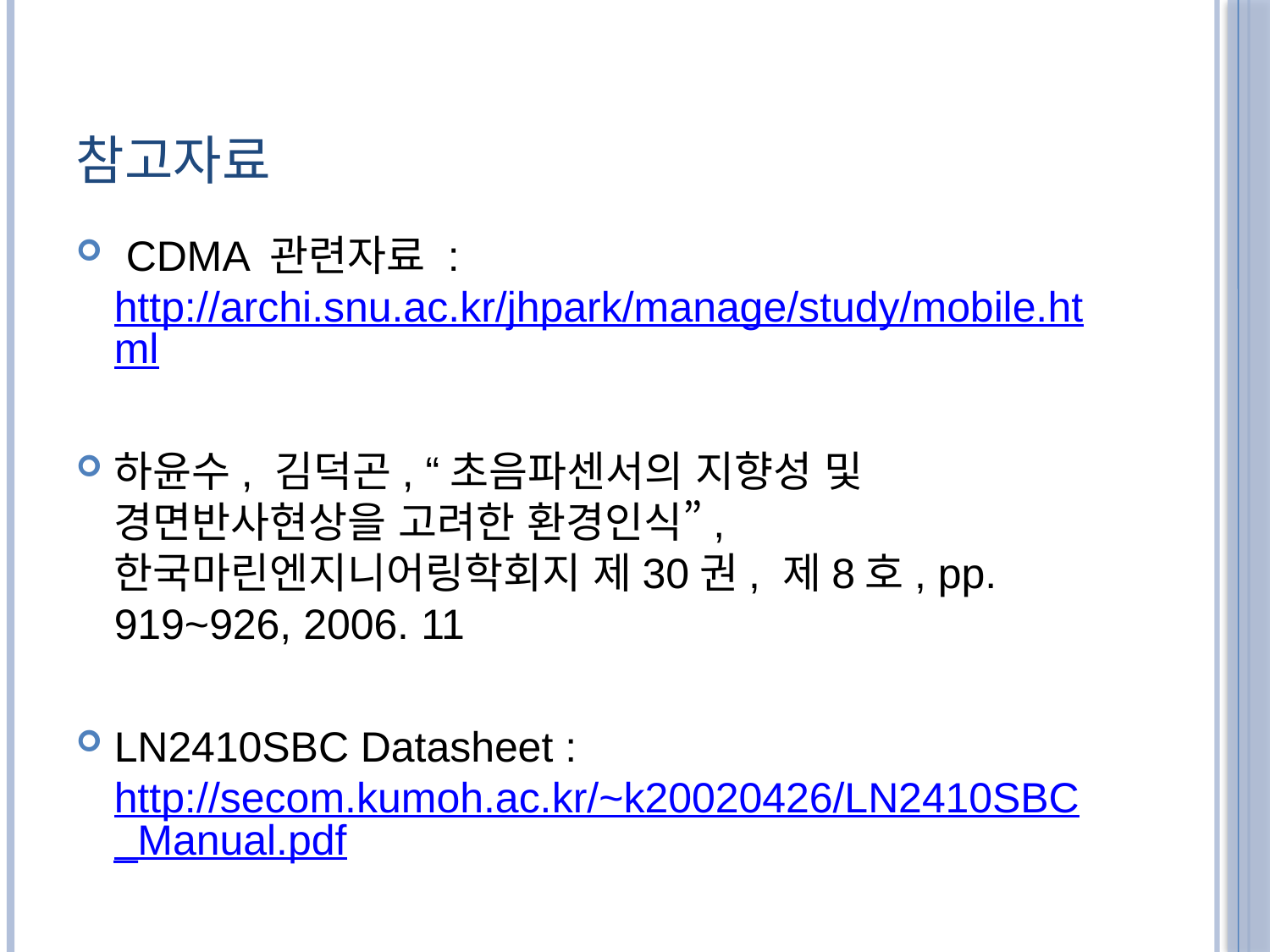

# 참고자료
 CDMA 관련자료 : http://archi.snu.ac.kr/jhpark/manage/study/mobile.html

하윤수, 김덕곤, “초음파센서의 지향성 및 경면반사현상을 고려한 환경인식”, 한국마린엔지니어링학회지 제30권, 제8호, pp. 919~926, 2006. 11

LN2410SBC Datasheet : http://secom.kumoh.ac.kr/~k20020426/LN2410SBC_Manual.pdf